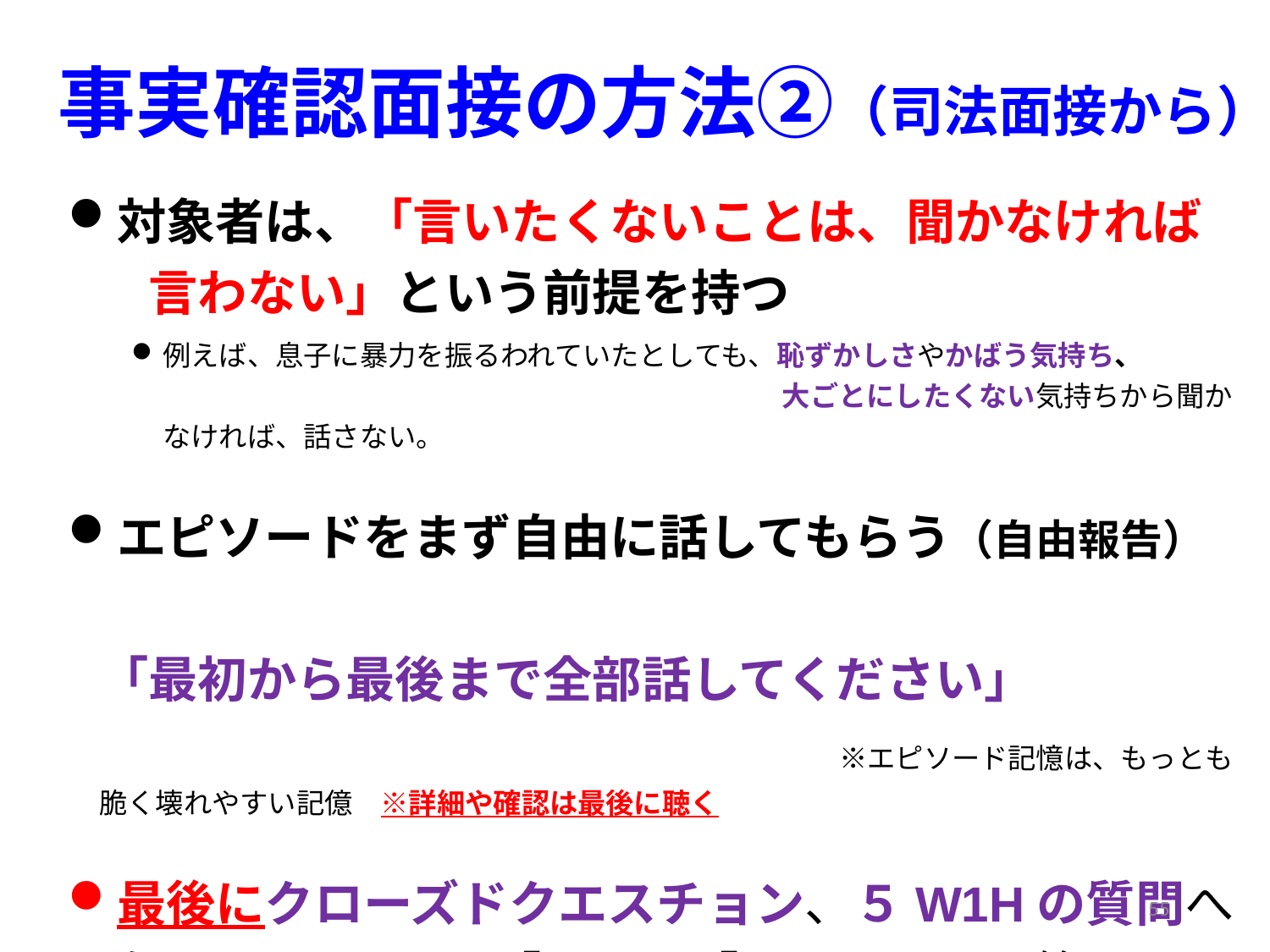

# 事実確認面接の方法②（司法面接から）
対象者は、「言いたくないことは、聞かなければ　言わない」という前提を持つ
例えば、息子に暴力を振るわれていたとしても、恥ずかしさやかばう気持ち、　　　　　　　　　　　　　　　　　　　　　　　　　大ごとにしたくない気持ちから聞かなければ、話さない。

エピソードをまず自由に話してもらう（自由報告）　　　　　　　　　　　　　　　　　　　　　　　　「最初から最後まで全部話してください」　　　　　　　　　　　　　　　　　　　※エピソード記憶は、もっとも脆く壊れやすい記億　※詳細や確認は最後に聴く

最後にクローズドクエスチョン、５W1Hの質問へ移り、　　　　　「はい」「いいえ」で回答できる質問で確認していく
「息子さんに叩かれたことはありますか？」は、最終手段
55